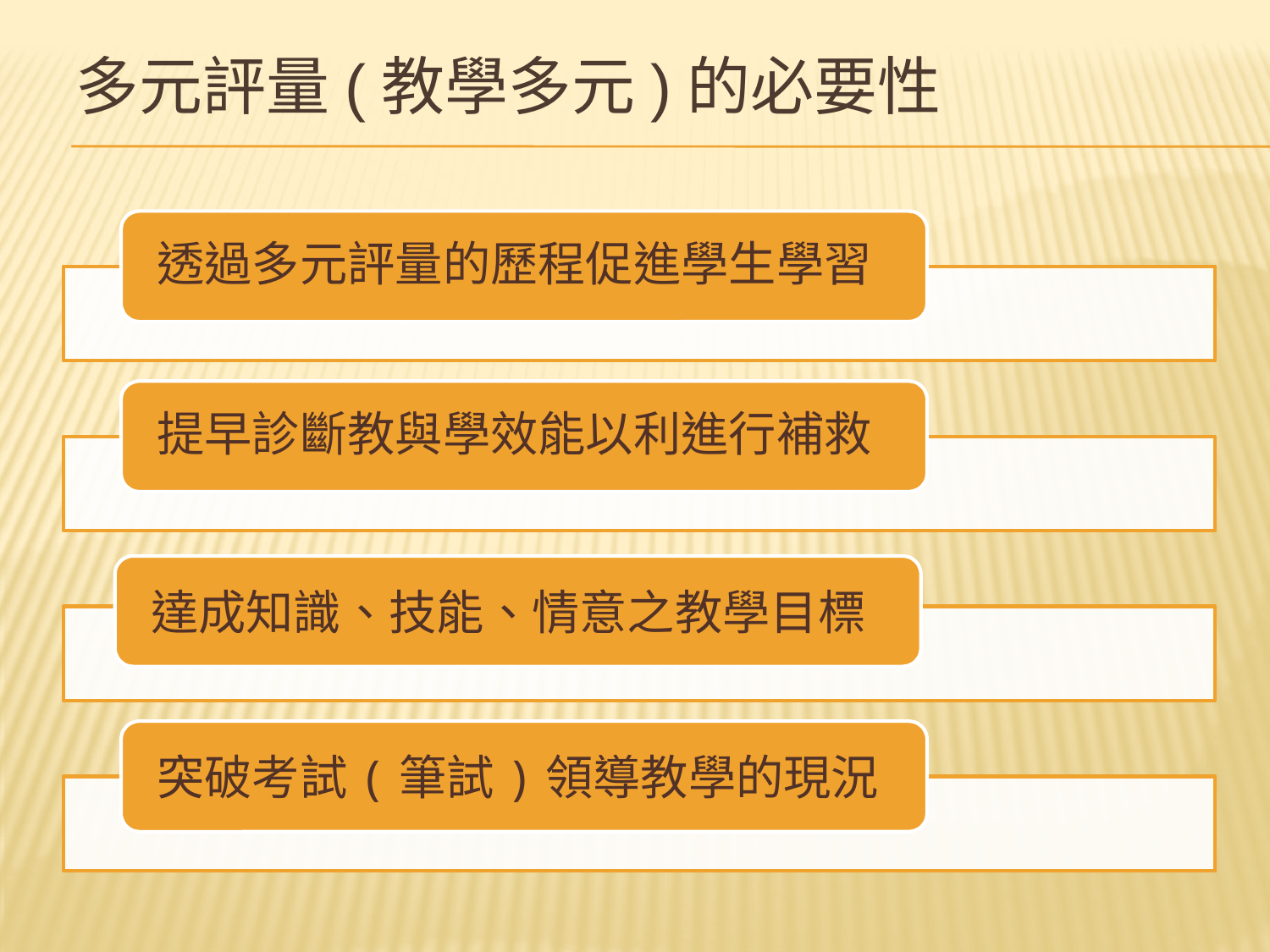

# 多元評量(教學多元)的必要性
透過多元評量的歷程促進學生學習
提早診斷教與學效能以利進行補救
達成知識、技能、情意之教學目標
突破考試(筆試)領導教學的現況